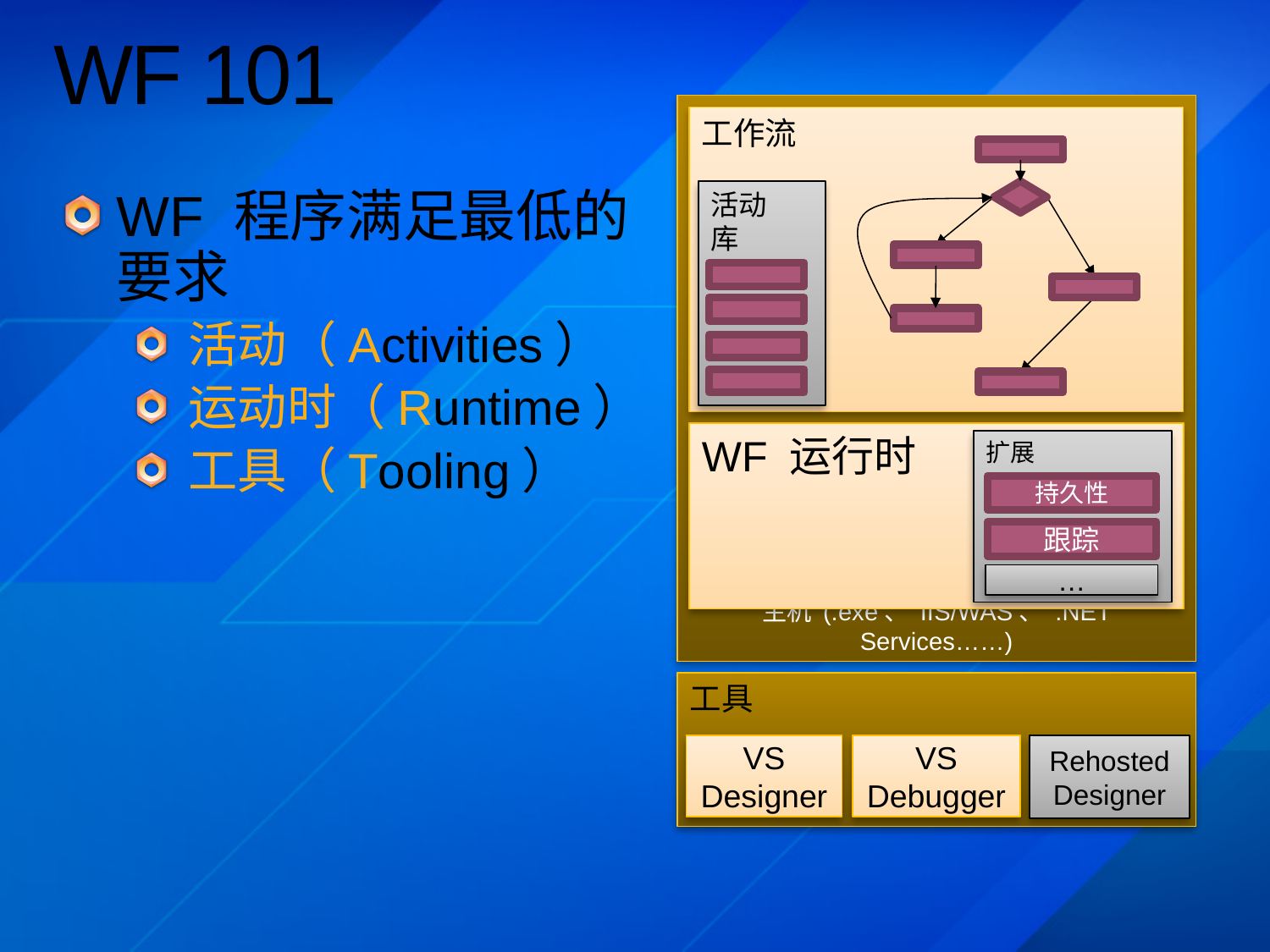

# WF 101
主机 (.exe、 IIS/WAS、 .NET Services……)
WF 运行时
扩展
持久性
跟踪
…
工作流

活动
库
WF 程序满足最低的要求
活动（Activities）
运动时（Runtime）
工具（Tooling）

工具
VS Designer
VS Debugger
Rehosted Designer